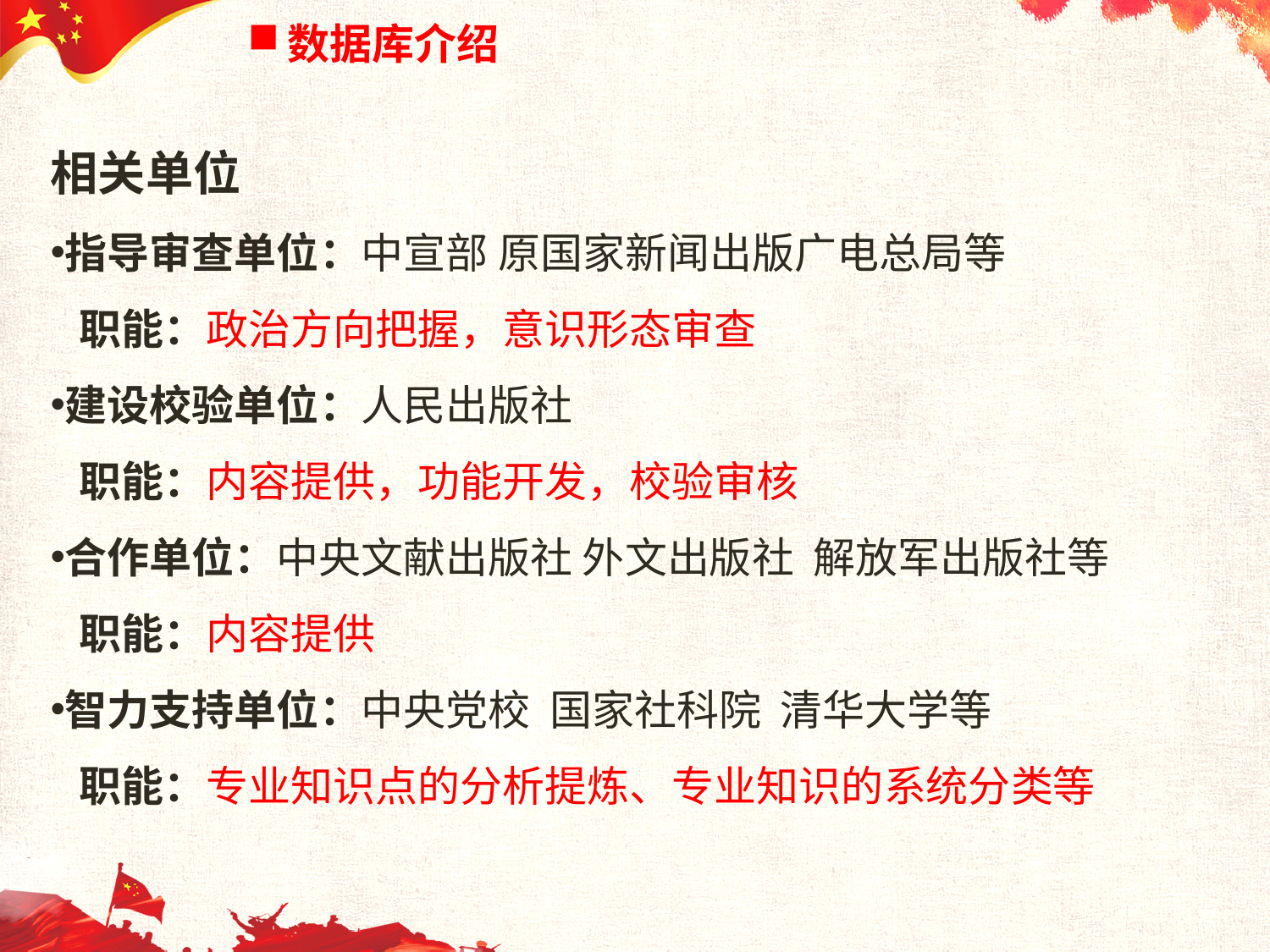

数据库介绍
相关单位
指导审查单位：中宣部 原国家新闻出版广电总局等
  职能：政治方向把握，意识形态审查
建设校验单位：人民出版社
  职能：内容提供，功能开发，校验审核
合作单位：中央文献出版社 外文出版社  解放军出版社等
  职能：内容提供
智力支持单位：中央党校  国家社科院  清华大学等
  职能：专业知识点的分析提炼、专业知识的系统分类等